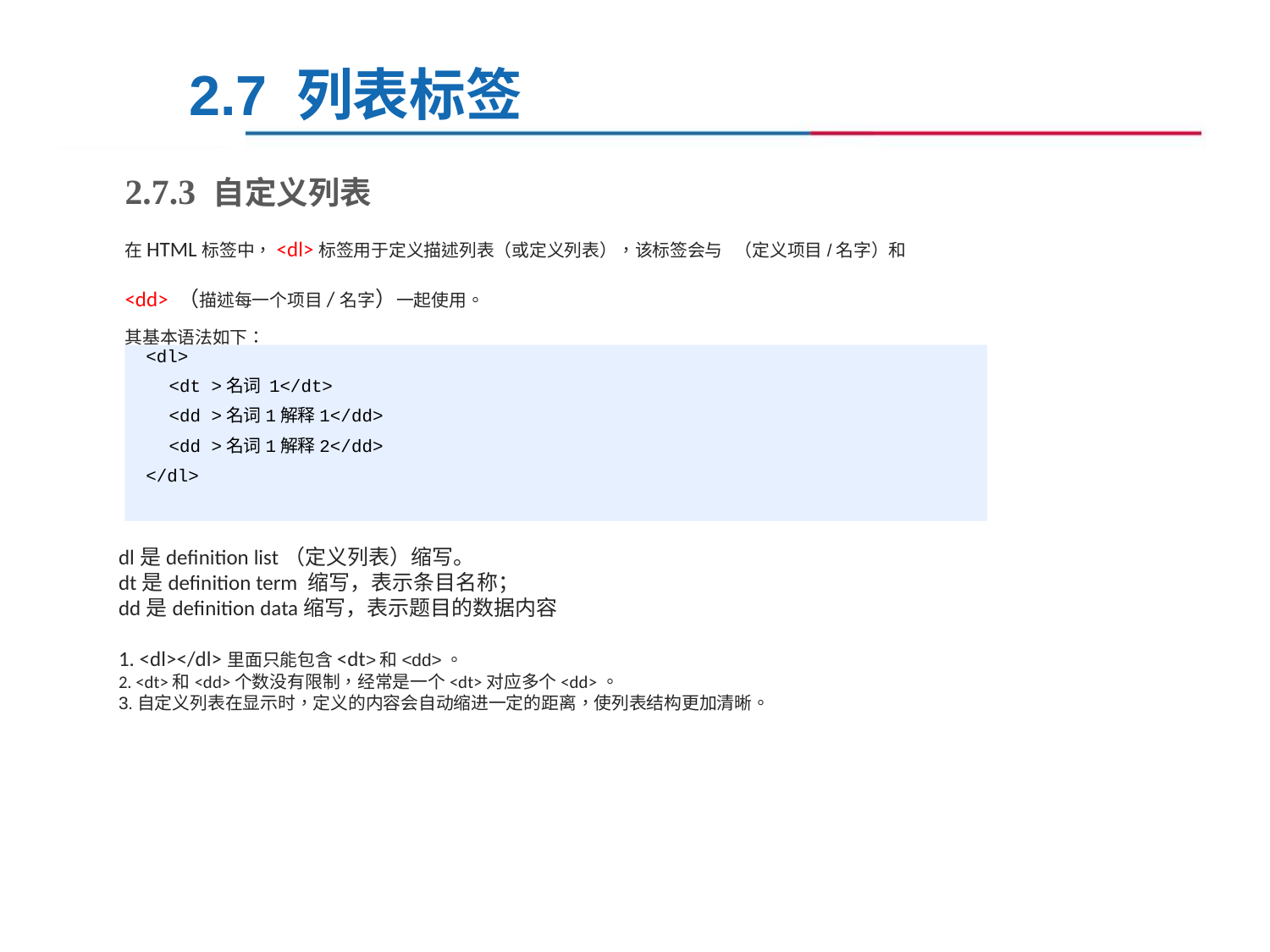

2.7 列表标签
2.7.3 自定义列表
在HTML标签中，<dl>标签用于定义描述列表（或定义列表），该标签会与   （定义项目/名字）和
<dd> （描述每一个项目/名字）一起使用。
其基本语法如下：
<dl>
<dt >名词 1</dt>
<dd >名词1解释1</dd>
<dd >名词1解释2</dd>
</dl>
dl是definition list（定义列表）缩写。
dt是definition term 缩写，表示条目名称；
dd是definition data缩写，表示题目的数据内容

1. <dl></dl>里面只能包含<dt>和<dd>。
2. <dt>和<dd>个数没有限制，经常是一个<dt>对应多个<dd>。
3.自定义列表在显示时，定义的内容会自动缩进一定的距离，使列表结构更加清晰。